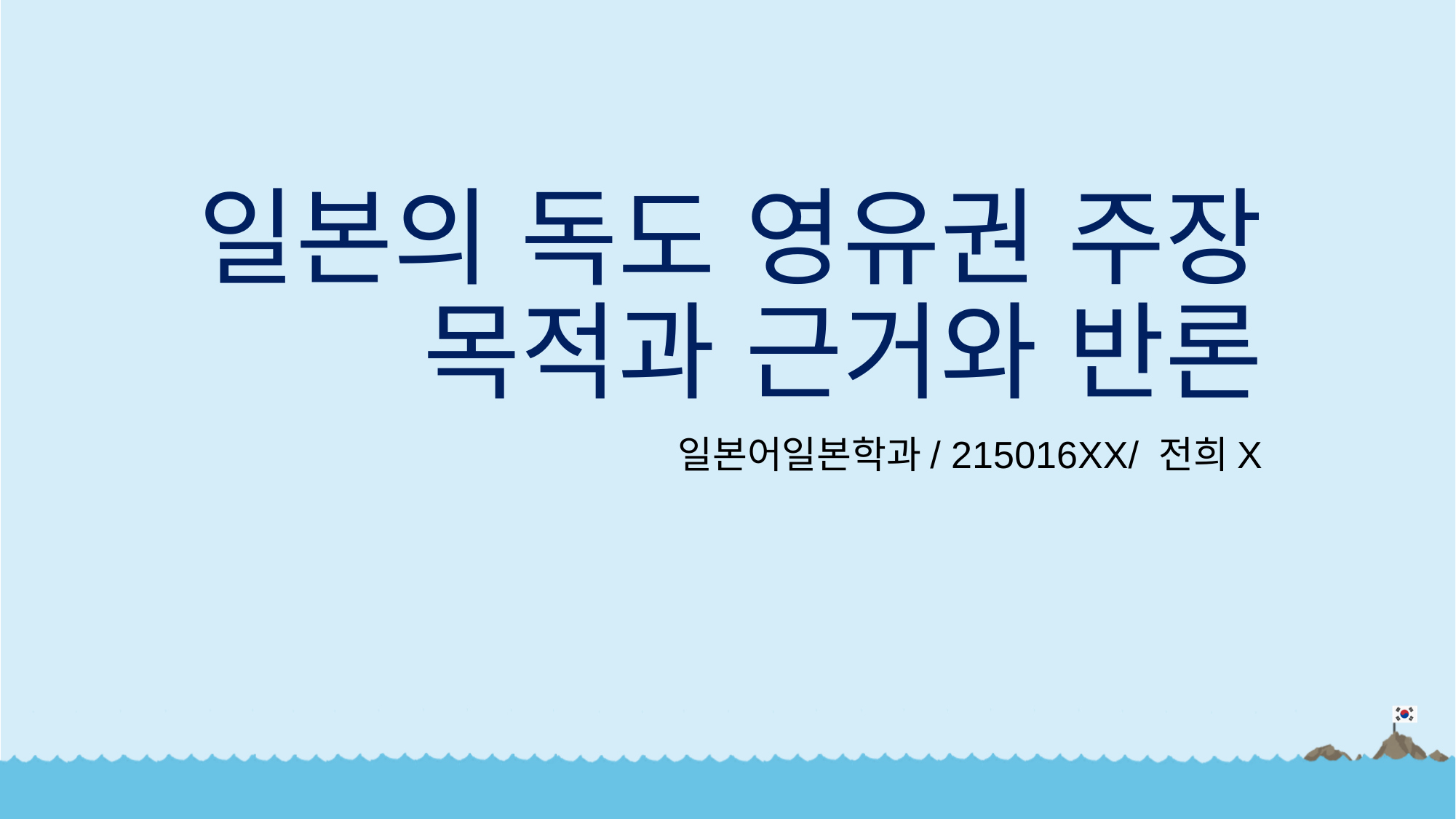

# 일본의 독도 영유권 주장 목적과 근거와 반론
일본어일본학과/ 215016XX/ 전희X